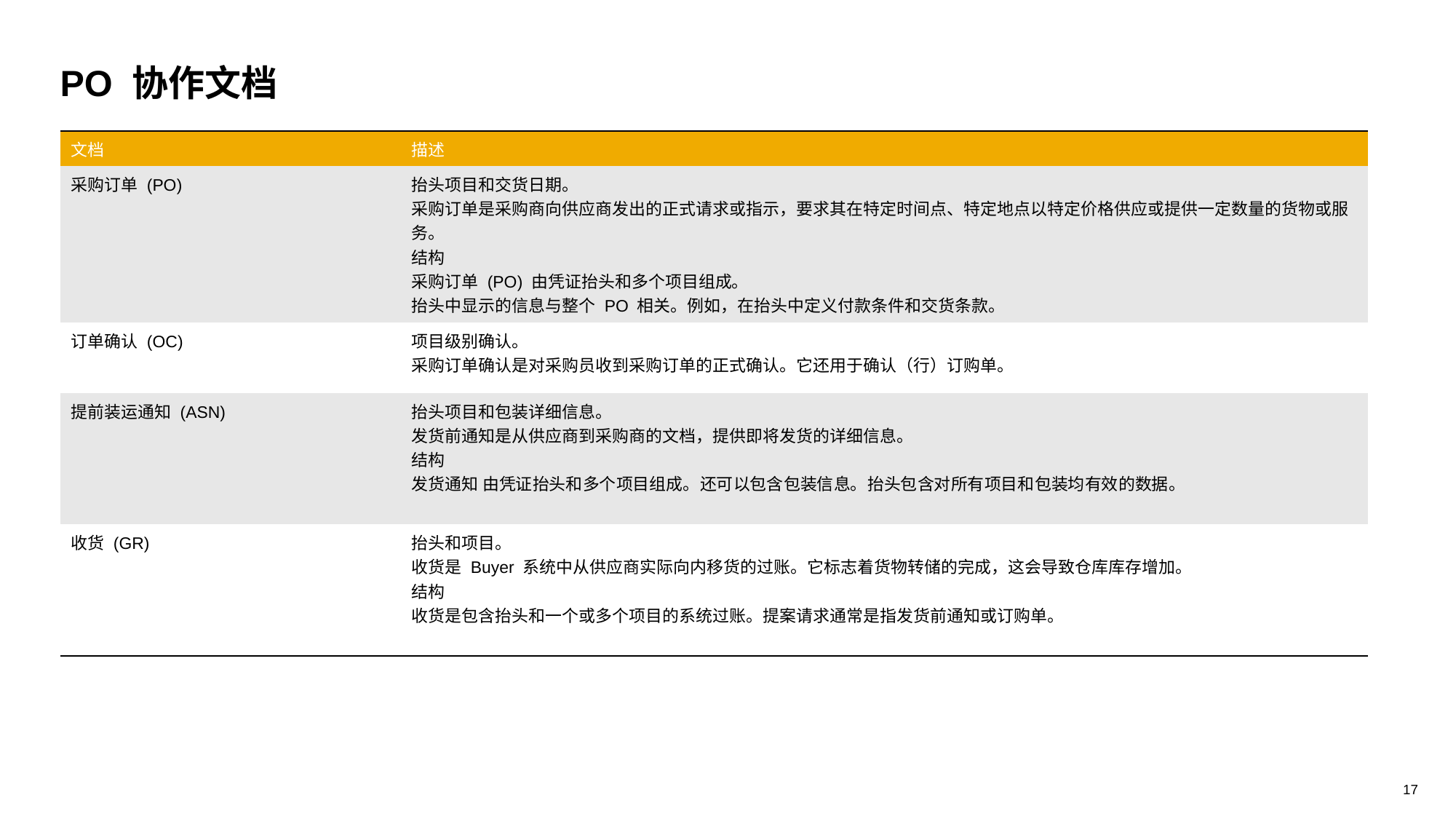

# PO 协作文档
| 文档 | 描述 |
| --- | --- |
| 采购订单 (PO) | 抬头项目和交货日期。 采购订单是采购商向供应商发出的正式请求或指示，要求其在特定时间点、特定地点以特定价格供应或提供一定数量的货物或服务。 结构 采购订单 (PO) 由凭证抬头和多个项目组成。 抬头中显示的信息与整个 PO 相关。例如，在抬头中定义付款条件和交货条款。 |
| 订单确认 (OC) | 项目级别确认。 采购订单确认是对采购员收到采购订单的正式确认。它还用于确认（行）订购单。 |
| 提前装运通知 (ASN) | 抬头项目和包装详细信息。 发货前通知是从供应商到采购商的文档，提供即将发货的详细信息。 结构 发货通知 由凭证抬头和多个项目组成。还可以包含包装信息。抬头包含对所有项目和包装均有效的数据。 |
| 收货 (GR) | 抬头和项目。 收货是 Buyer 系统中从供应商实际向内移货的过账。它标志着货物转储的完成，这会导致仓库库存增加。 结构 收货是包含抬头和一个或多个项目的系统过账。提案请求通常是指发货前通知或订购单。 |